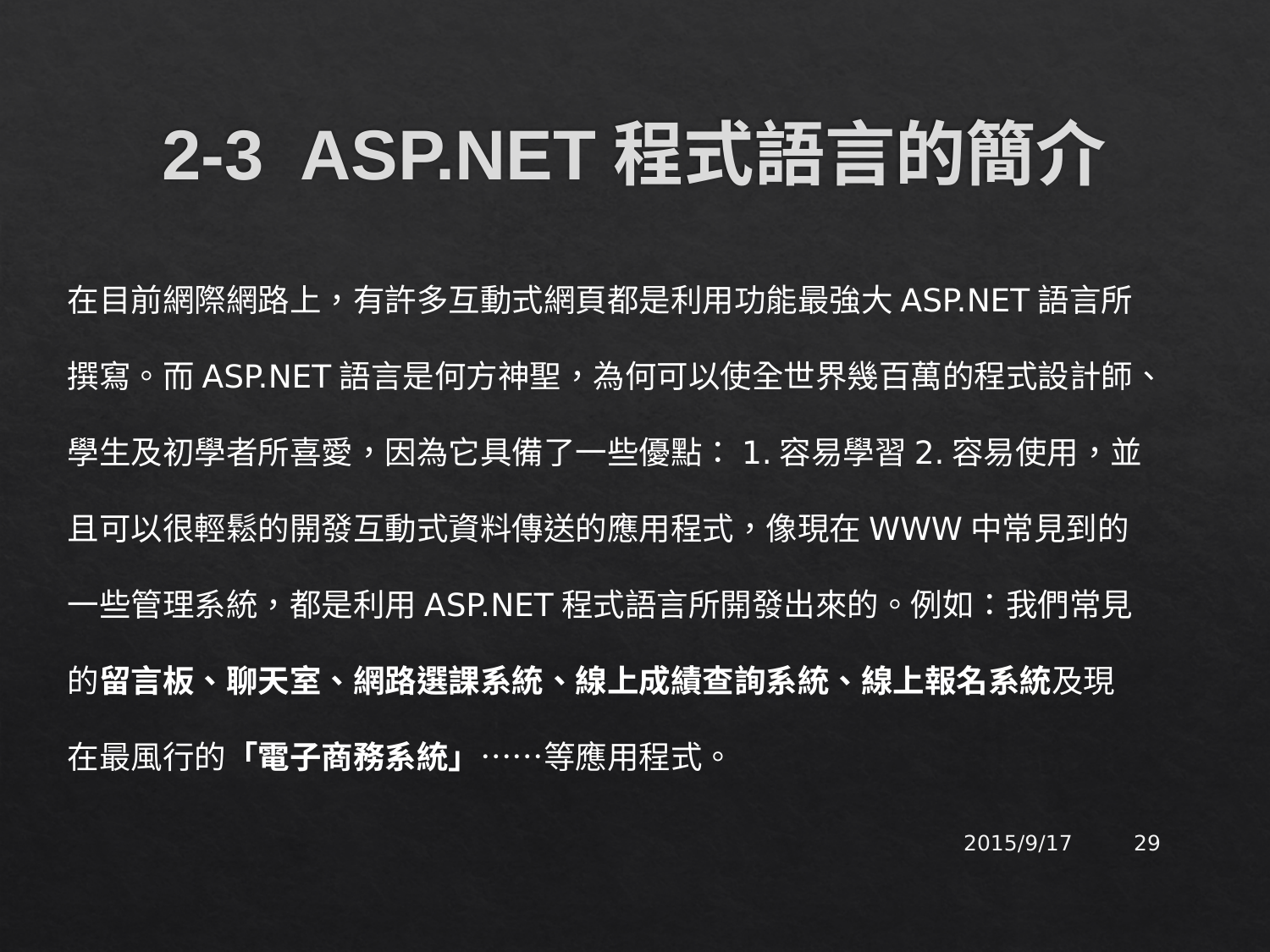

# 2-3  ASP.NET程式語言的簡介
在目前網際網路上，有許多互動式網頁都是利用功能最強大ASP.NET語言所撰寫。而ASP.NET語言是何方神聖，為何可以使全世界幾百萬的程式設計師、學生及初學者所喜愛，因為它具備了一些優點：1.容易學習2.容易使用，並且可以很輕鬆的開發互動式資料傳送的應用程式，像現在WWW中常見到的一些管理系統，都是利用ASP.NET程式語言所開發出來的。例如：我們常見的留言板、聊天室、網路選課系統、線上成績查詢系統、線上報名系統及現在最風行的「電子商務系統」……等應用程式。
2015/9/17
29